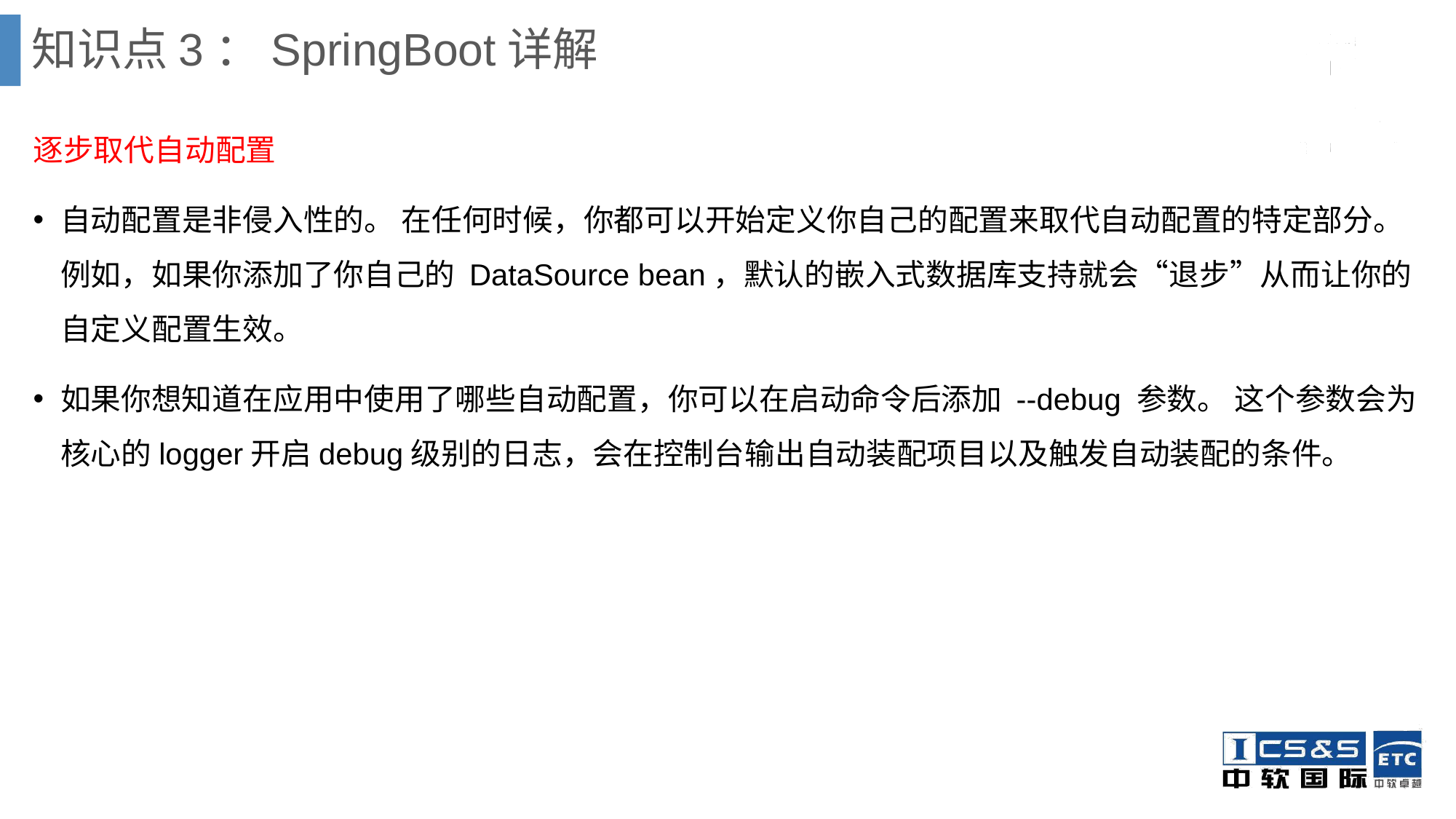

# 知识点3：SpringBoot详解
逐步取代自动配置
自动配置是非侵入性的。 在任何时候，你都可以开始定义你自己的配置来取代自动配置的特定部分。 例如，如果你添加了你自己的 DataSource bean，默认的嵌入式数据库支持就会“退步”从而让你的自定义配置生效。
如果你想知道在应用中使用了哪些自动配置，你可以在启动命令后添加 --debug 参数。 这个参数会为核心的logger开启debug级别的日志，会在控制台输出自动装配项目以及触发自动装配的条件。